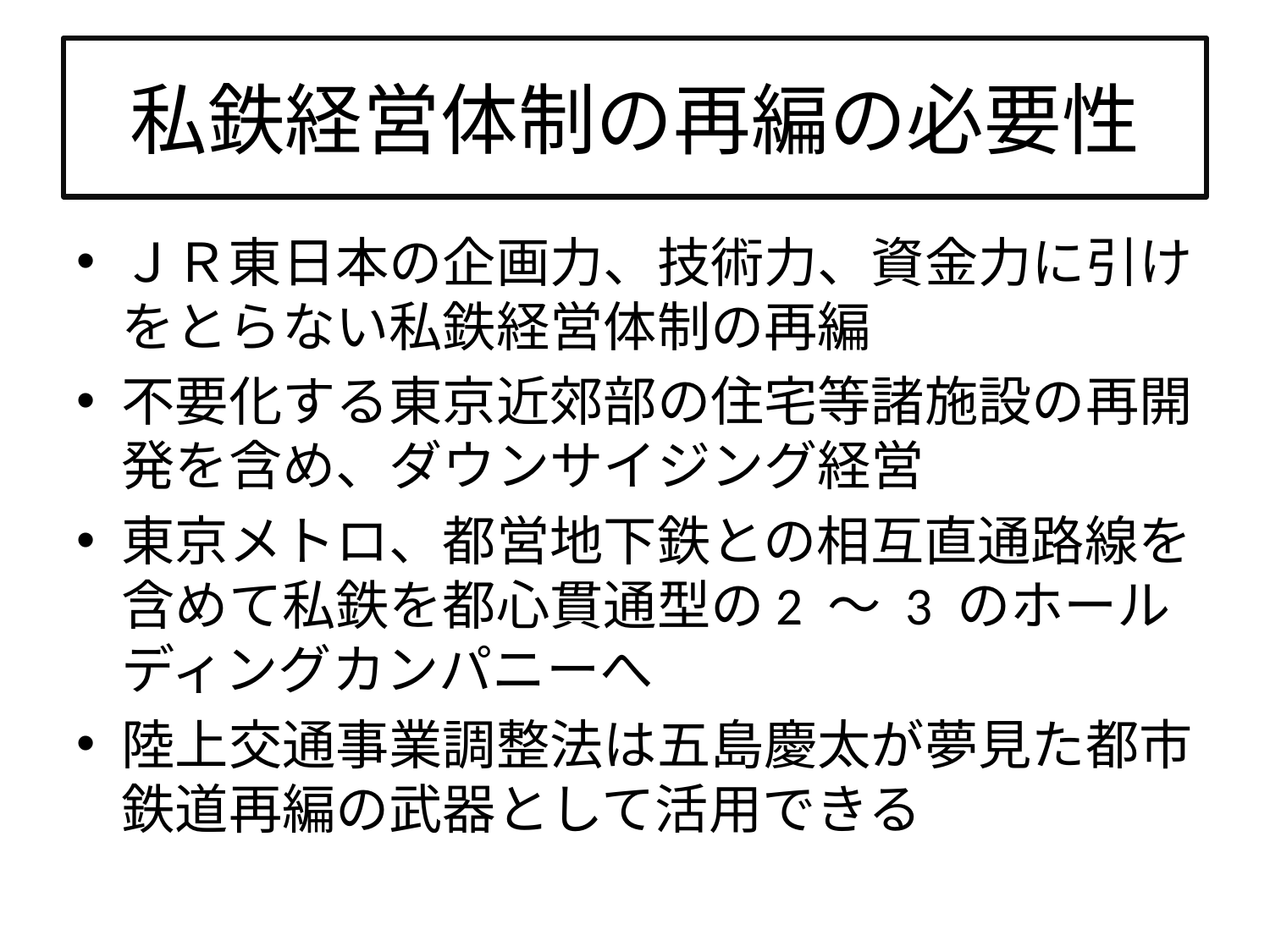

# 私鉄経営体制の再編の必要性
ＪＲ東日本の企画力、技術力、資金力に引けをとらない私鉄経営体制の再編
不要化する東京近郊部の住宅等諸施設の再開発を含め、ダウンサイジング経営
東京メトロ、都営地下鉄との相互直通路線を含めて私鉄を都心貫通型の2 ～ 3 のホールディングカンパニーへ
陸上交通事業調整法は五島慶太が夢見た都市鉄道再編の武器として活用できる